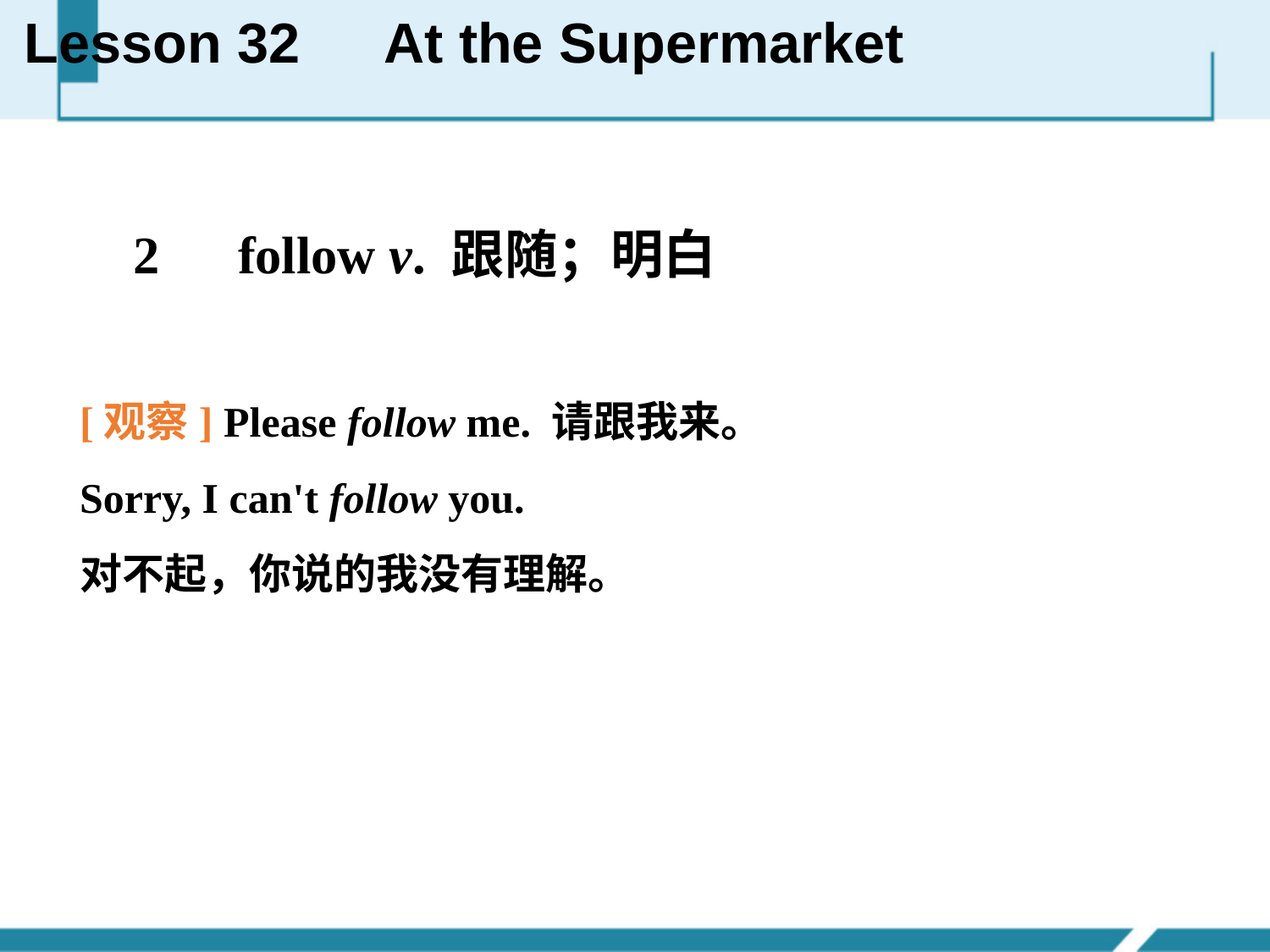

Lesson 32　At the Supermarket
　2　follow v. 跟随；明白
[观察] Please follow me. 请跟我来。
Sorry, I can't follow you.
对不起，你说的我没有理解。